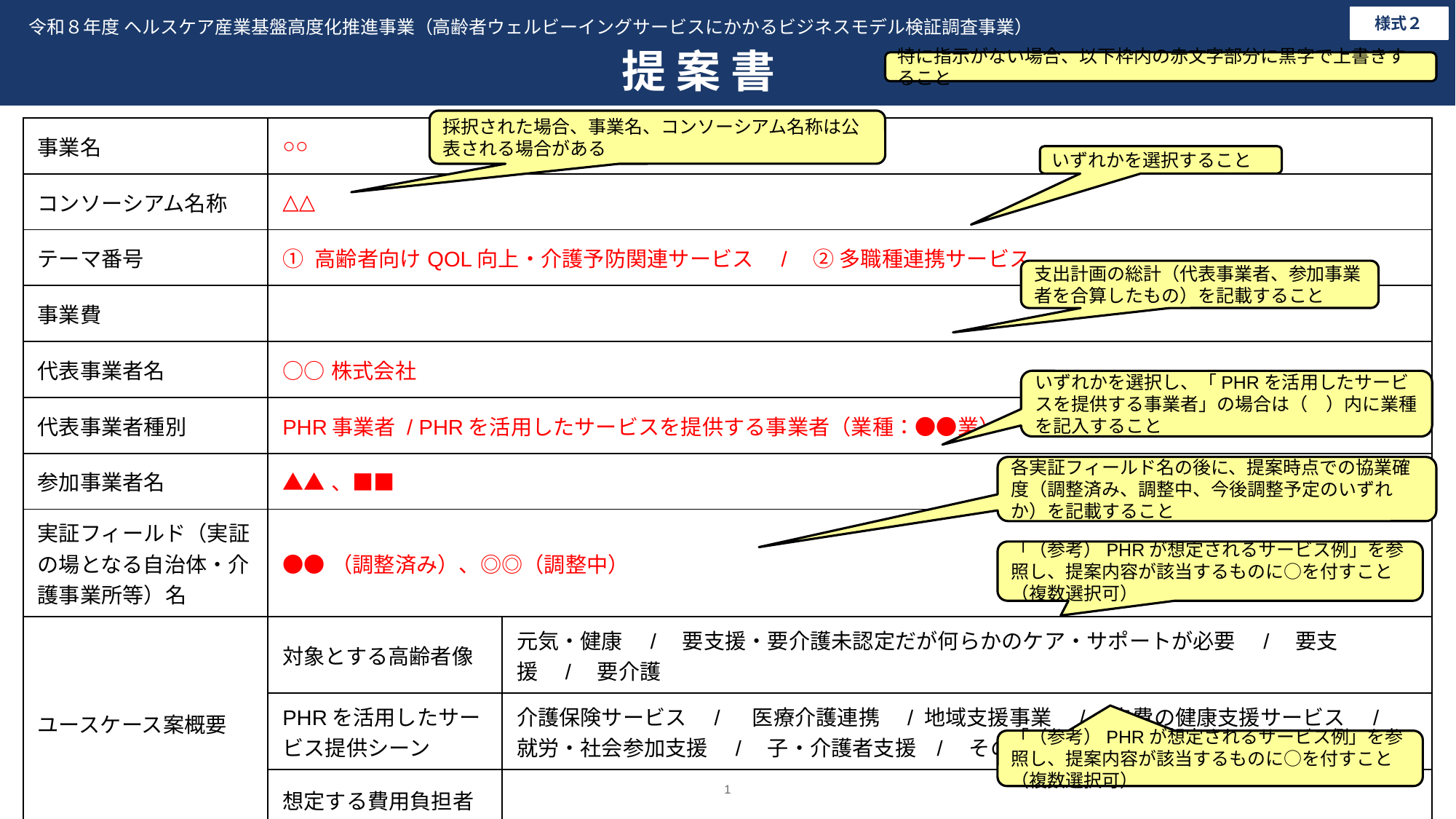

令和８年度 ヘルスケア産業基盤高度化推進事業（高齢者ウェルビーイングサービスにかかるビジネスモデル検証調査事業）

様式２
提 案 書
特に指示がない場合、以下枠内の赤文字部分に黒字で上書きすること
採択された場合、事業名、コンソーシアム名称は公表される場合がある
| 事業名 | ○○ |  |
| --- | --- | --- |
| コンソーシアム名称 | △△ |  |
| テーマ番号 | ① 高齢者向けQOL向上・介護予防関連サービス　/　② 多職種連携サービス |  |
| 事業費 |  |  |
| 代表事業者名 | ○○株式会社 |  |
| 代表事業者種別 | PHR事業者 / PHRを活用したサービスを提供する事業者（業種：●●業） |  |
| 参加事業者名 | ▲▲、■■ |  |
| 実証フィールド（実証の場となる自治体・介護事業所等）名 | ●●（調整済み）、◎◎（調整中） |  |
| ユースケース案概要 | 対象とする高齢者像 | 元気・健康　/　要支援・要介護未認定だが何らかのケア・サポートが必要　/　要支援　/　要介護 |
|  | PHRを活用したサービス提供シーン | 介護保険サービス　/ 　医療介護連携　/ 地域支援事業　/　自費の健康支援サービス　/　 就労・社会参加支援　/　子・介護者支援 /　その他 |
|  | 想定する費用負担者 |  |
いずれかを選択すること
支出計画の総計（代表事業者、参加事業者を合算したもの）を記載すること
いずれかを選択し、「PHRを活用したサービスを提供する事業者」の場合は（　）内に業種を記入すること
各実証フィールド名の後に、提案時点での協業確度（調整済み、調整中、今後調整予定のいずれか）を記載すること
「（参考）PHRが想定されるサービス例」を参照し、提案内容が該当するものに○を付すこと（複数選択可）
「（参考）PHRが想定されるサービス例」を参照し、提案内容が該当するものに○を付すこと（複数選択可）